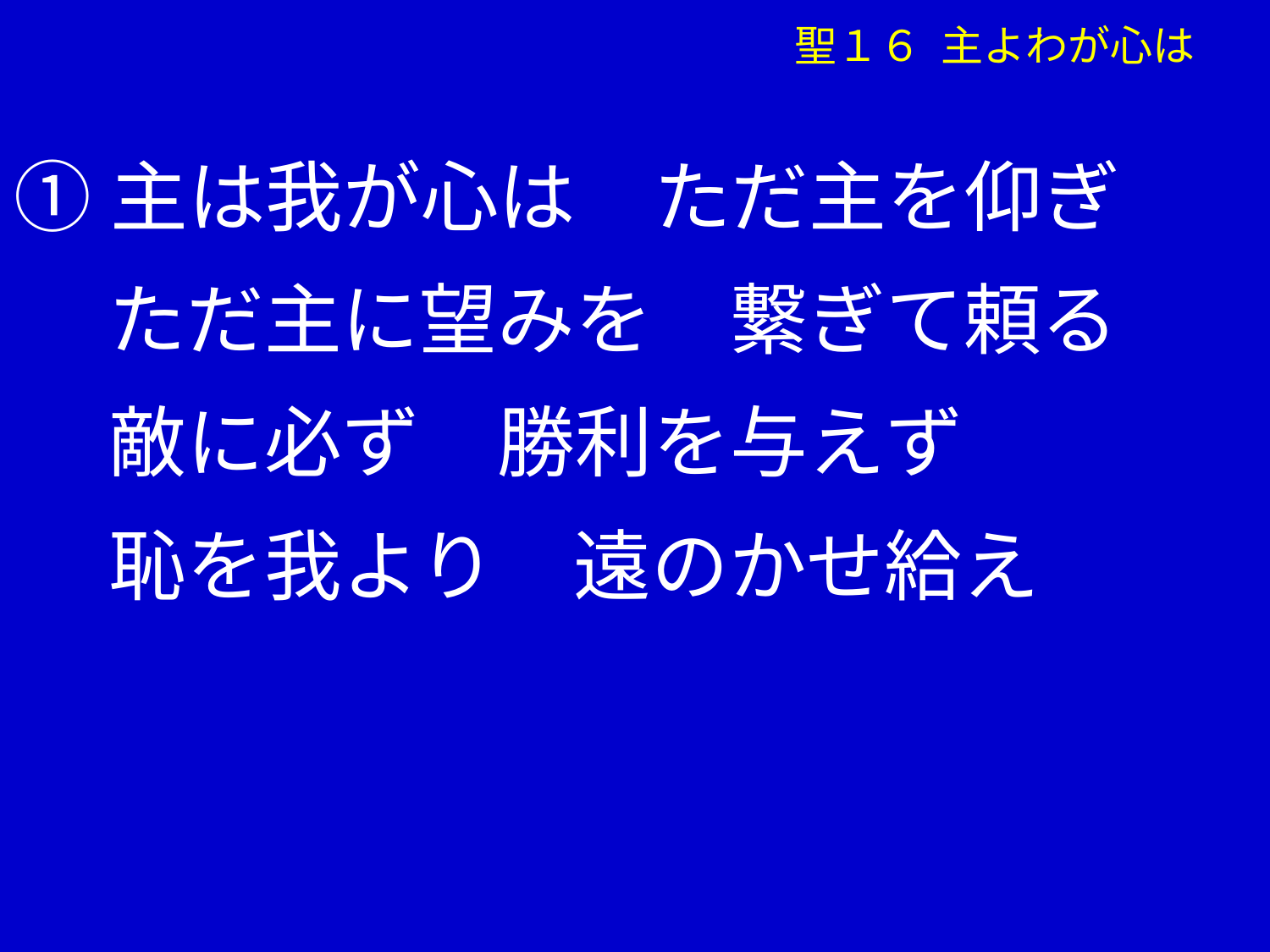

聖１６  主よわが心は
①主は我が心は　ただ主を仰ぎ
　 ただ主に望みを　繋ぎて頼る
　 敵に必ず　勝利を与えず
　 恥を我より　遠のかせ給え